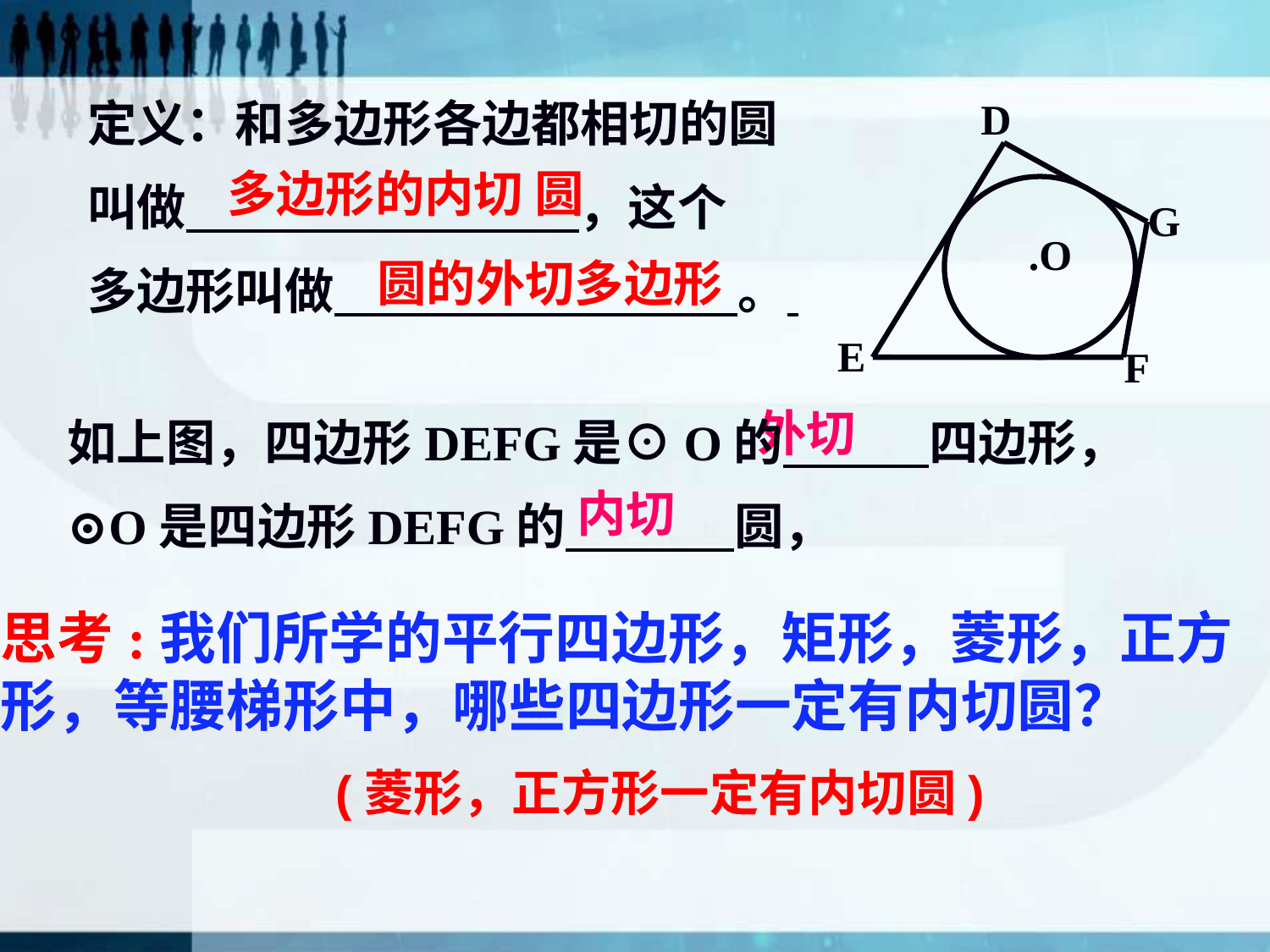

定义：和多边形各边都相切的圆
叫做                                   ，这个
多边形叫做                                    。

D

G
.O

E
F

多边形的内切 圆
圆的外切多边形
外切
如上图，四边形DEFG是⊙O的             四边形，
⊙O是四边形DEFG的               圆，
内切
思考:我们所学的平行四边形，矩形，菱形，正方
形，等腰梯形中，哪些四边形一定有内切圆？
(菱形，正方形一定有内切圆)